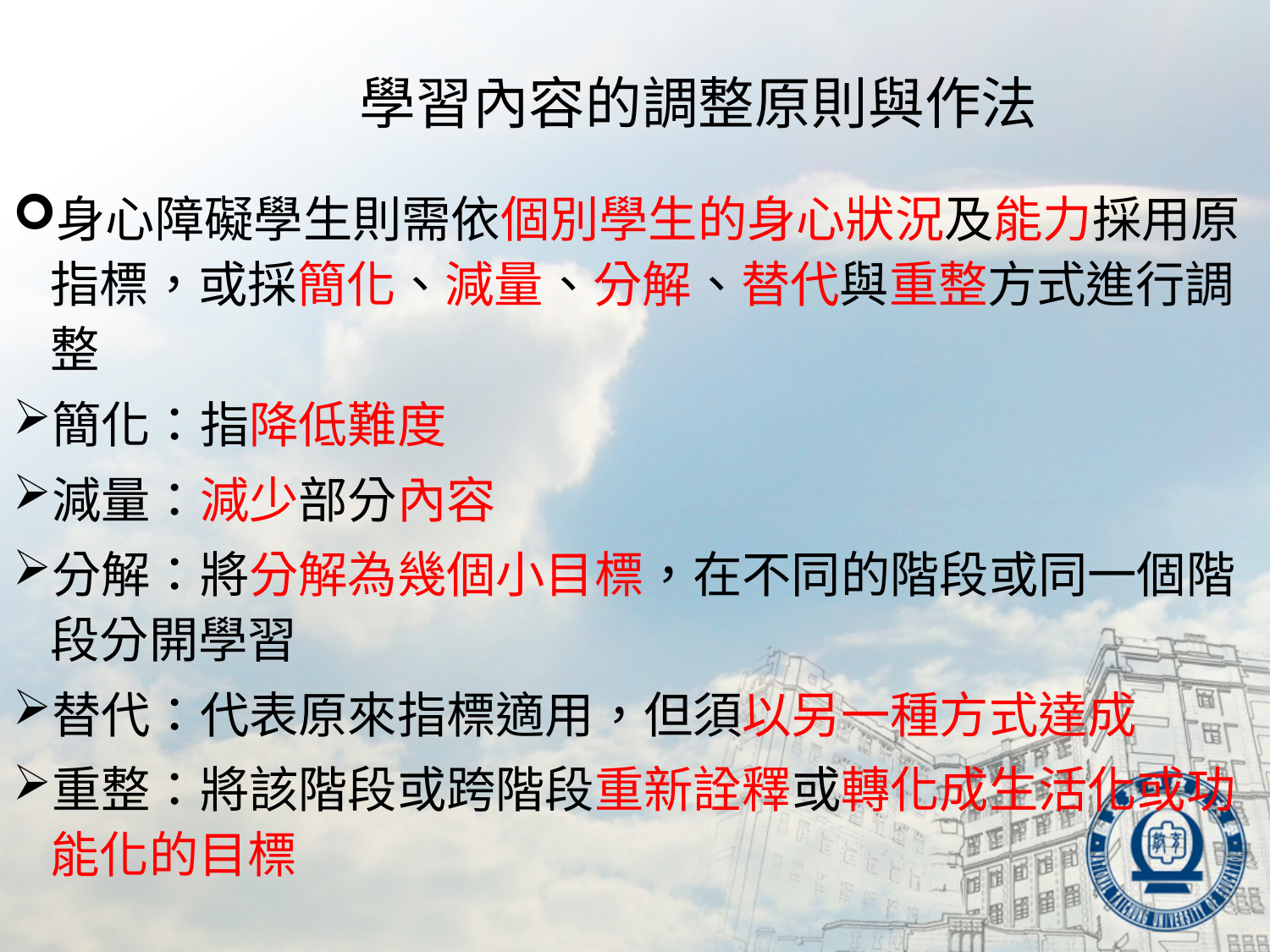

學習內容的調整原則與作法
身心障礙學生則需依個別學生的身心狀況及能力採用原指標，或採簡化、減量、分解、替代與重整方式進行調整
簡化：指降低難度
減量：減少部分內容
分解：將分解為幾個小目標，在不同的階段或同一個階段分開學習
替代：代表原來指標適用，但須以另一種方式達成
重整：將該階段或跨階段重新詮釋或轉化成生活化或功能化的目標